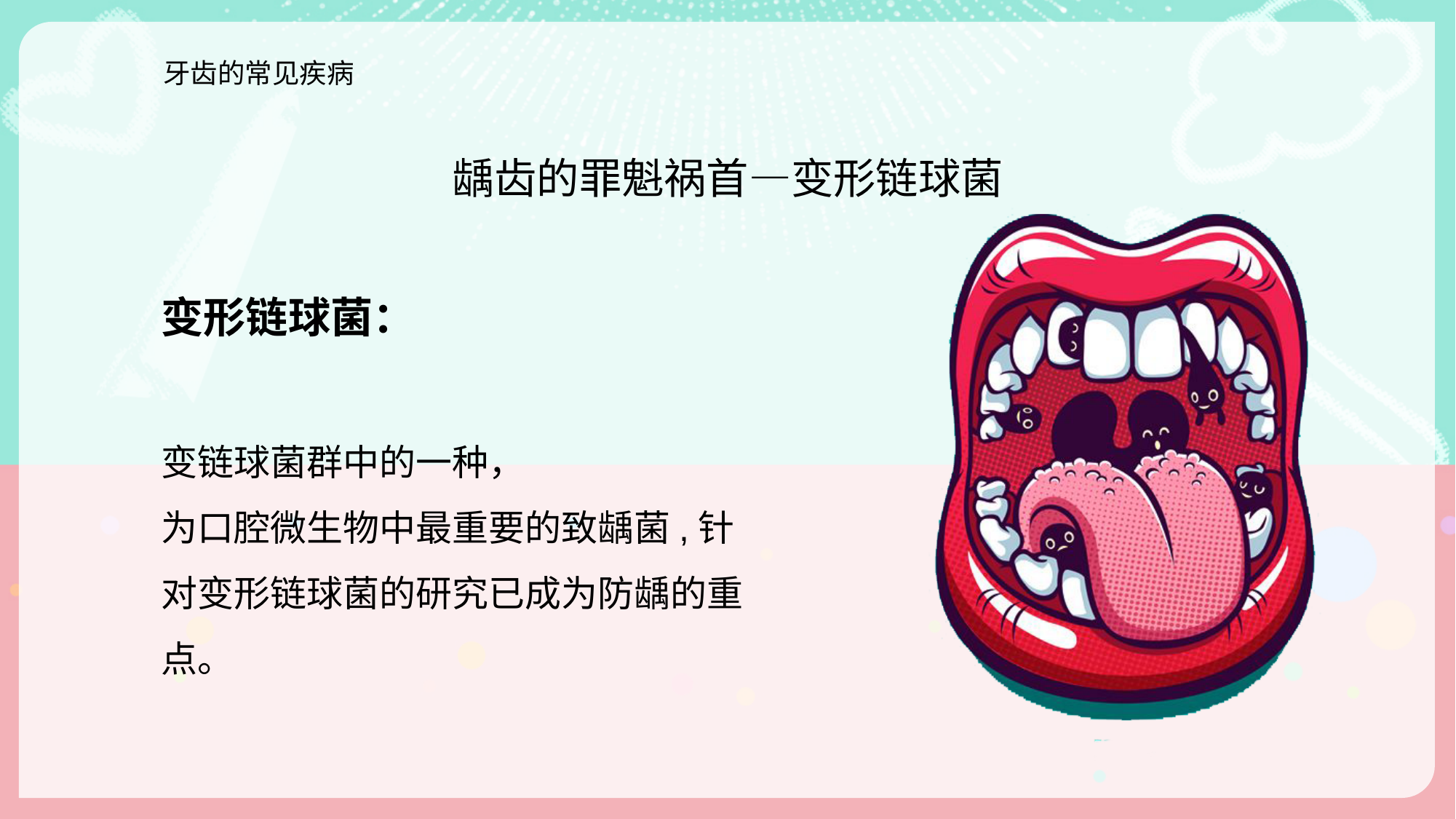

牙齿的常见疾病
龋齿的罪魁祸首—变形链球菌

变形链球菌：
变链球菌群中的一种，
为口腔微生物中最重要的致龋菌,针对变形链球菌的研究已成为防龋的重点。